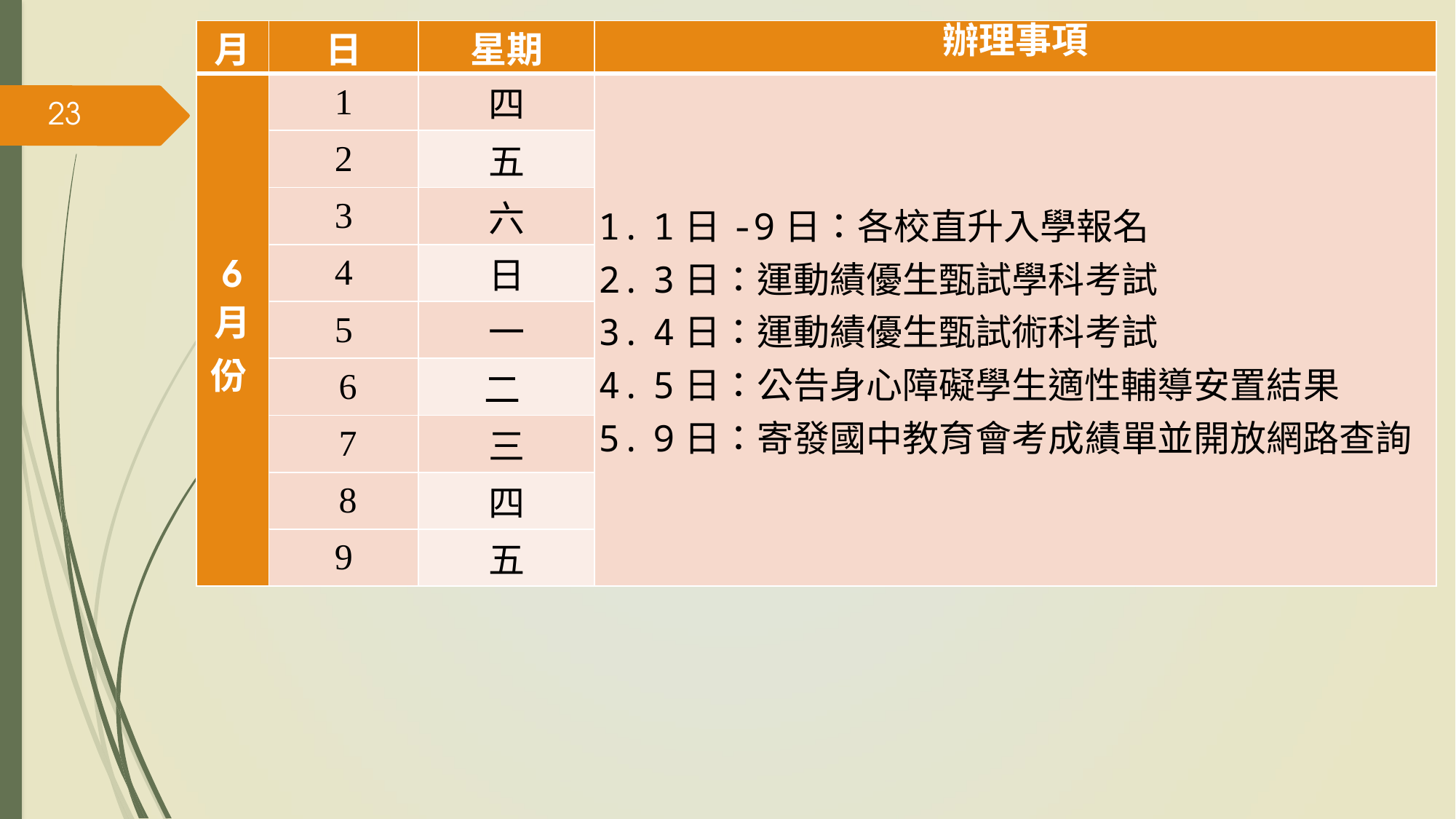

| 月 | 日 | 星期 | 辦理事項 |
| --- | --- | --- | --- |
| 6 月份 | 1 | 四 | 1日-9日：各校直升入學報名 3日：運動績優生甄試學科考試 4日：運動績優生甄試術科考試 5日：公告身心障礙學生適性輔導安置結果 9日：寄發國中教育會考成績單並開放網路查詢 |
|  | 2 | 五 |  |
|  | 3 | 六 |  |
|  | 4 | 日 |  |
|  | 5 | 一 |  |
|  | 6 | 二 |  |
|  | 7 | 三 |  |
|  | 8 | 四 |  |
|  | 9 | 五 |  |
23